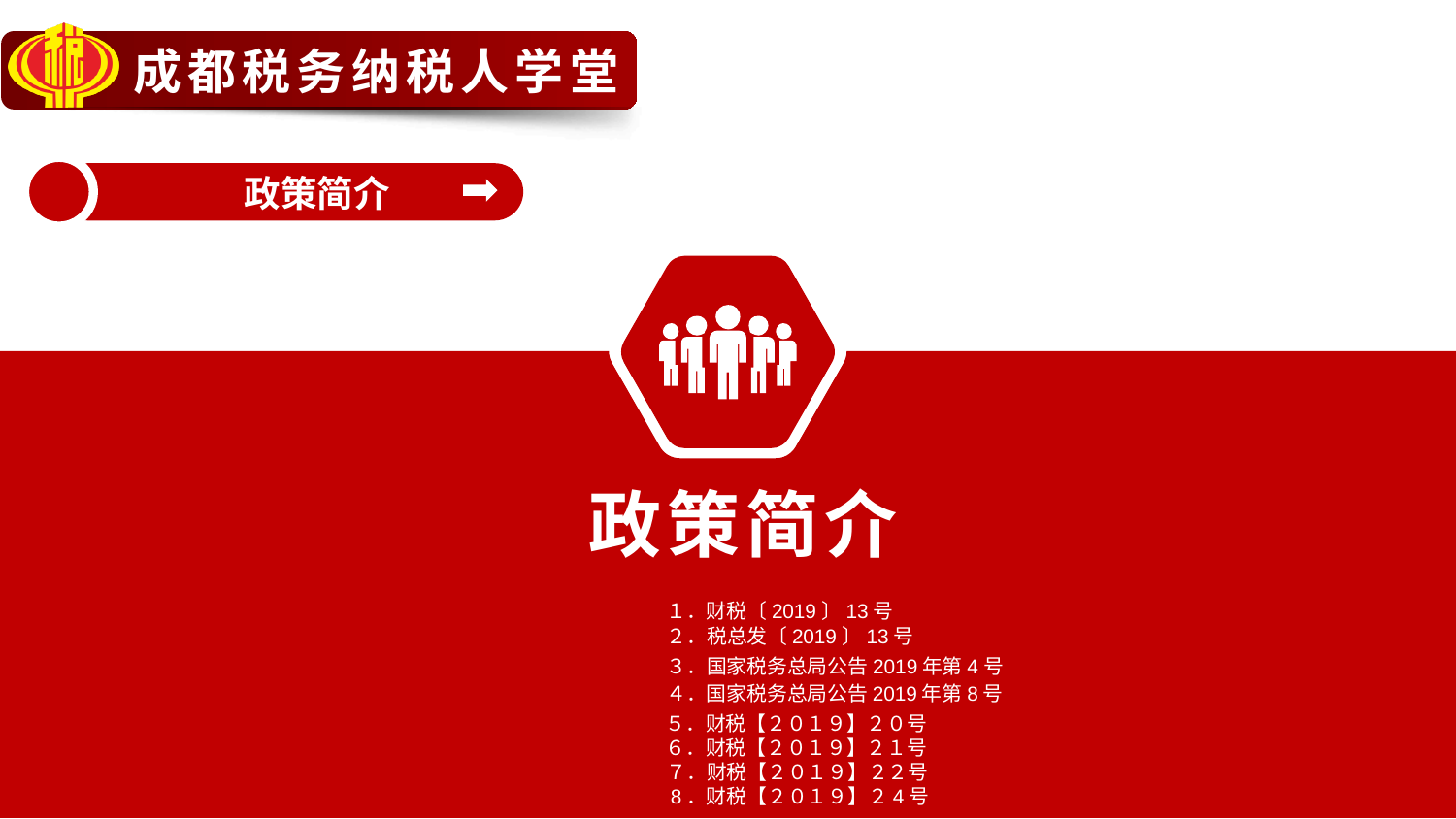

政策简介

政策简介
１．财税〔2019〕13号
２．税总发〔2019〕13号
３．国家税务总局公告2019年第4号
４．国家税务总局公告2019年第8号
５．财税【２０１９】２０号
６．财税【２０１９】２１号
７．财税【２０１９】２２号
8．财税【２０１９】２4号